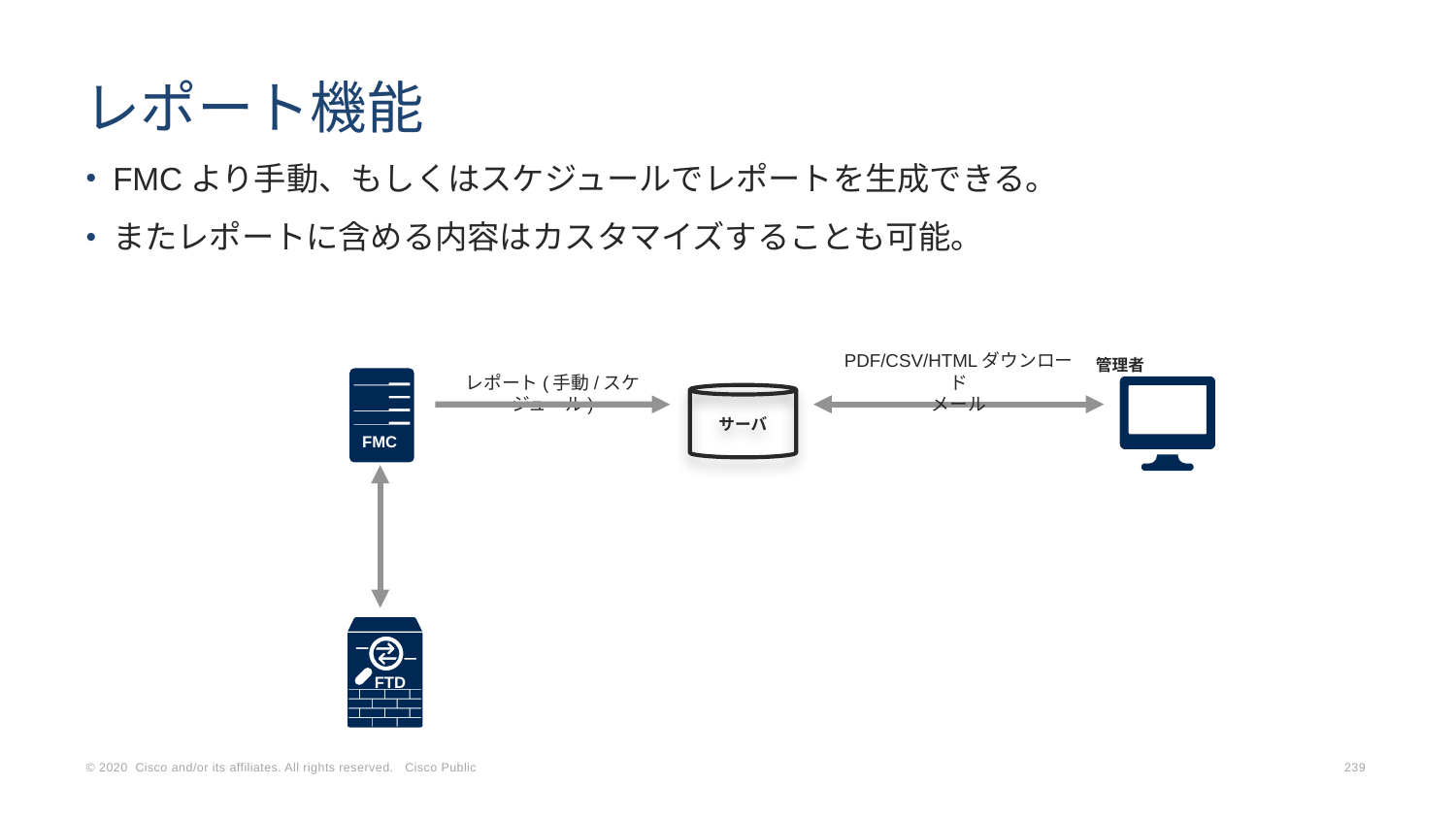

# レポート機能
FMCより手動、もしくはスケジュールでレポートを生成できる。
またレポートに含める内容はカスタマイズすることも可能。
PDF/CSV/HTMLダウンロード
メール
管理者

レポート(手動/スケジュール)

FMC
サーバ

FTD